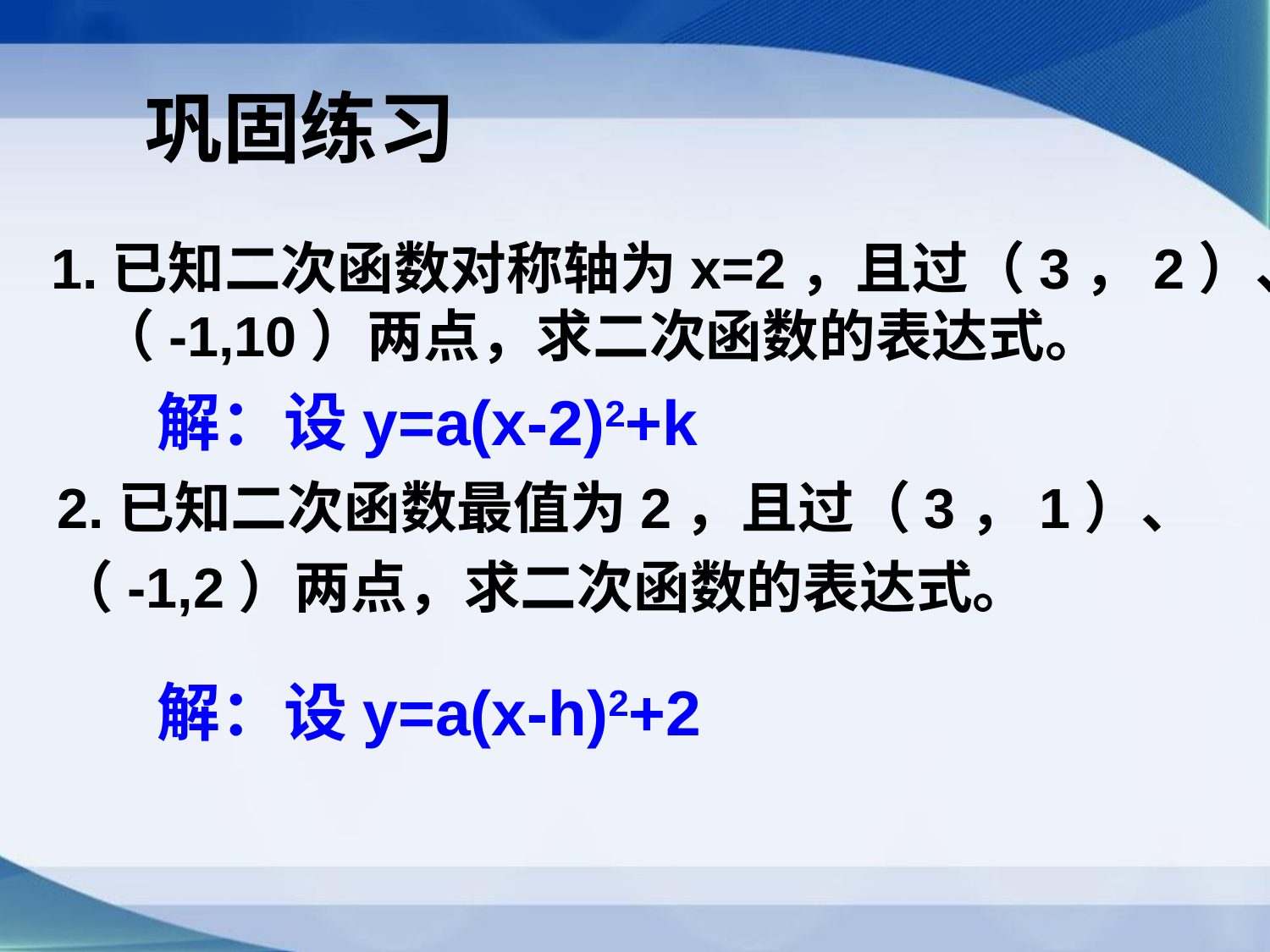

# 巩固练习
1.已知二次函数对称轴为x=2，且过（3，2）、（-1,10）两点，求二次函数的表达式。
解：设y=a(x-2)2+k
2.已知二次函数最值为2，且过（3，1）、
（-1,2）两点，求二次函数的表达式。
解：设y=a(x-h)2+2